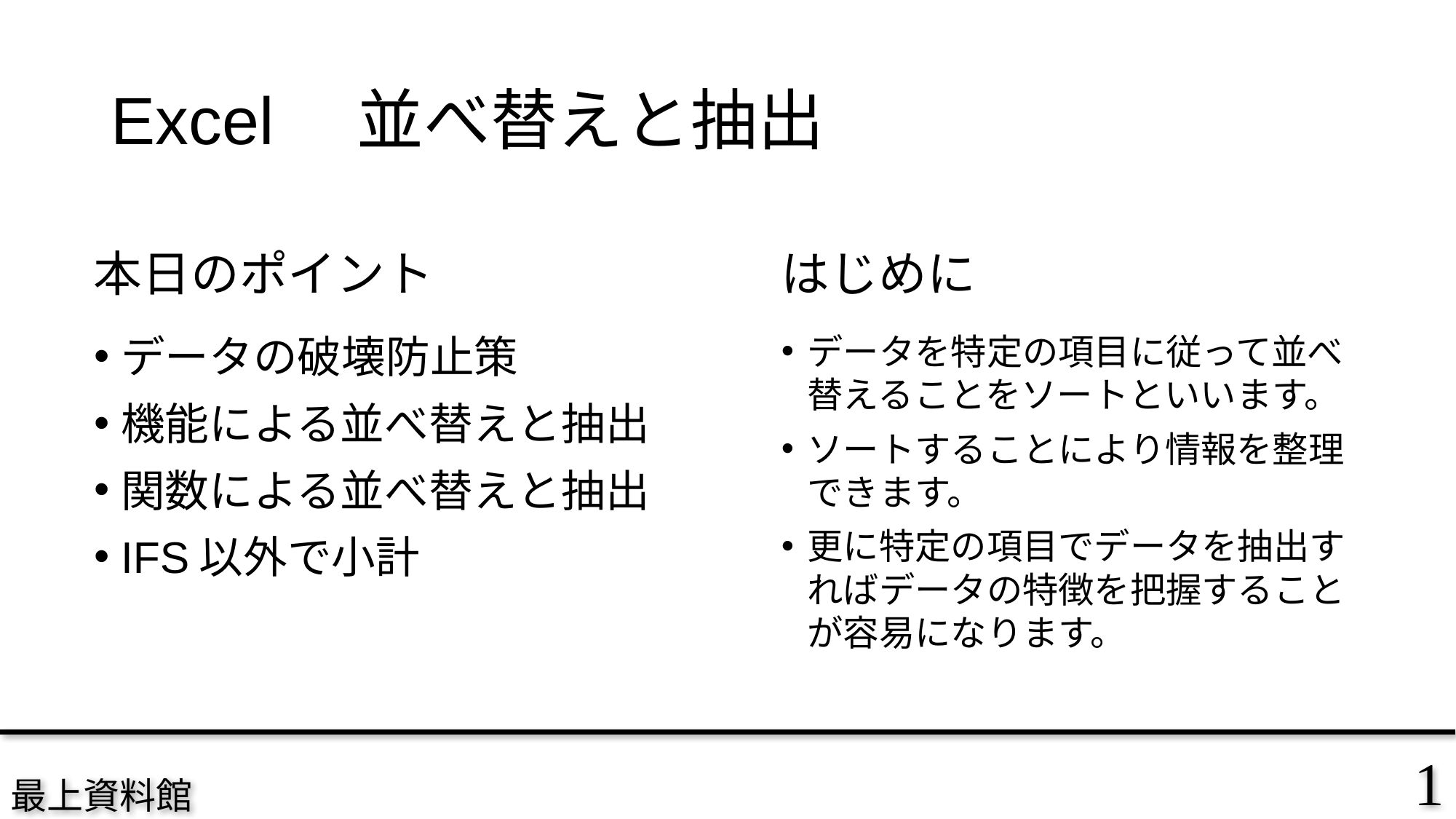

# Excel　並べ替えと抽出
はじめに
本日のポイント
データの破壊防止策
機能による並べ替えと抽出
関数による並べ替えと抽出
IFS以外で小計
データを特定の項目に従って並べ替えることをソートといいます。
ソートすることにより情報を整理できます。
更に特定の項目でデータを抽出すればデータの特徴を把握することが容易になります。